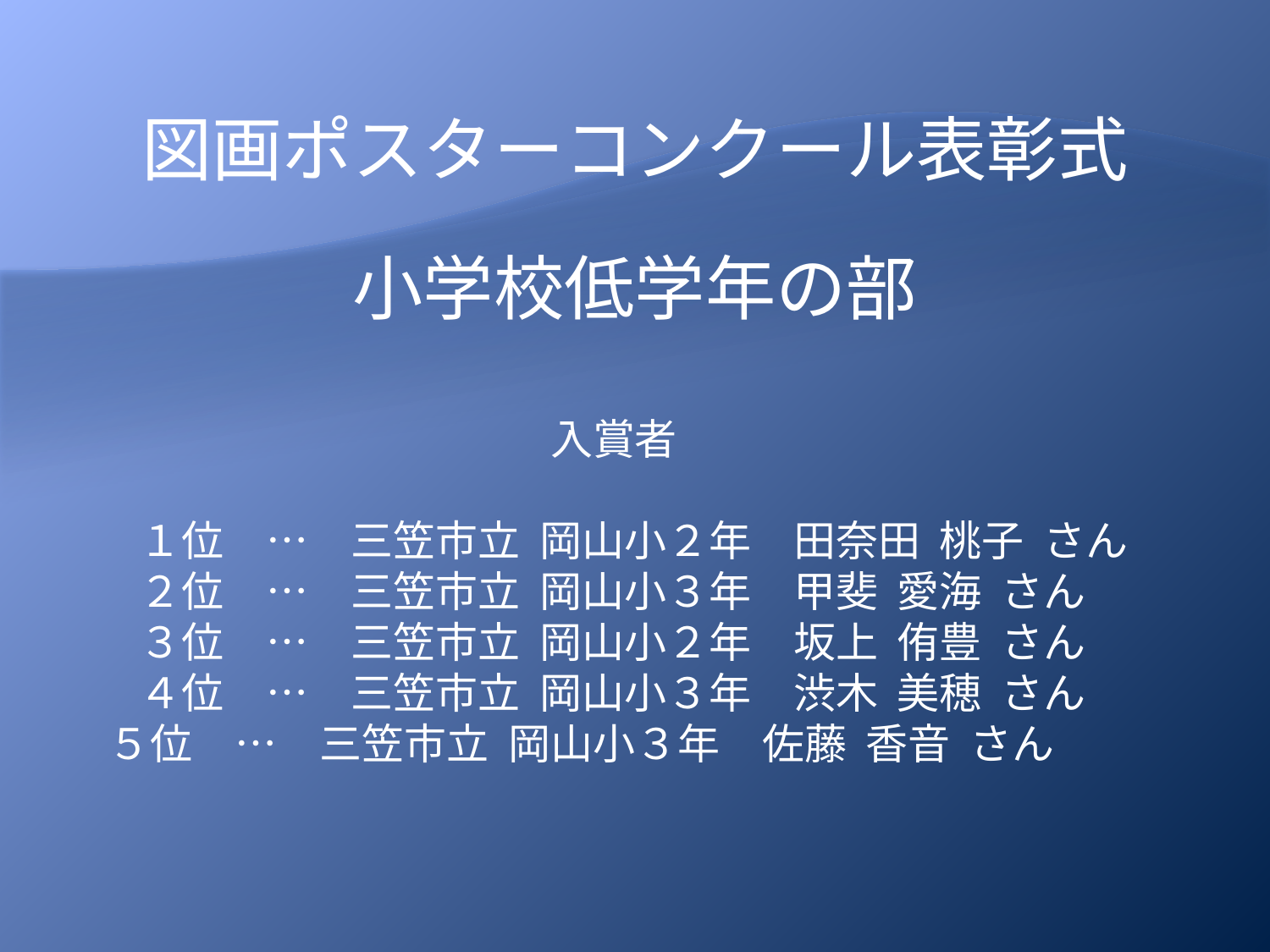

図画ポスターコンクール表彰式
小学校低学年の部
入賞者

　　　１位　…　三笠市立  岡山小２年　田奈田  桃子  さん
　　　２位　…　三笠市立  岡山小３年　甲斐  愛海  さん
　　　３位　…　三笠市立  岡山小２年　坂上  侑豊  さん
　　　４位　…　三笠市立  岡山小３年　渋木  美穂  さん
         ５位　…　三笠市立  岡山小３年　佐藤  香音  さん